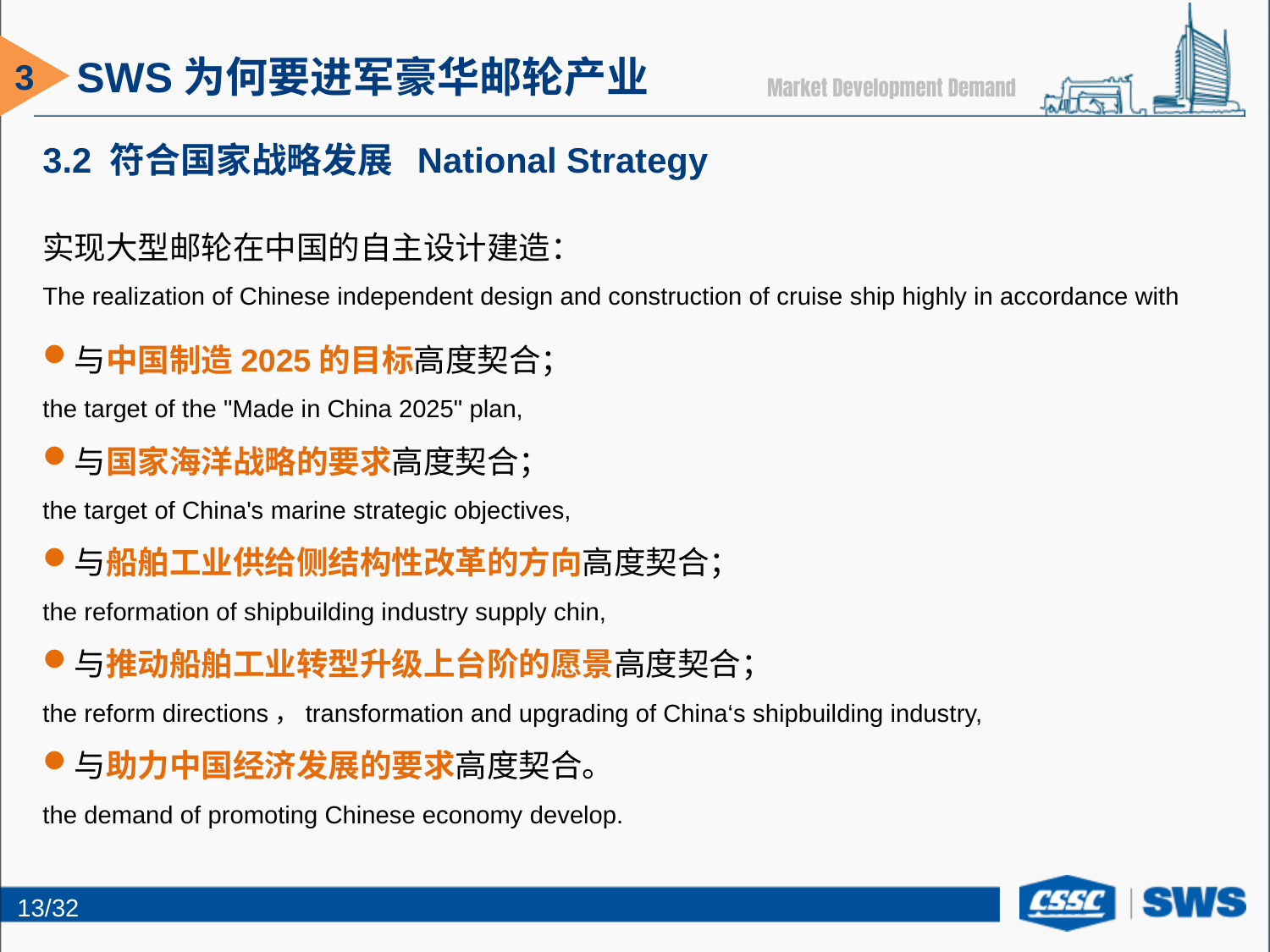

SWS为何要进军豪华邮轮产业
3
Market Development Demand
3.2 符合国家战略发展  National Strategy
实现大型邮轮在中国的自主设计建造：
The realization of Chinese independent design and construction of cruise ship highly in accordance with
与中国制造2025的目标高度契合；
the target of the "Made in China 2025" plan,
与国家海洋战略的要求高度契合；
the target of China's marine strategic objectives,
与船舶工业供给侧结构性改革的方向高度契合；
the reformation of shipbuilding industry supply chin,
与推动船舶工业转型升级上台阶的愿景高度契合；
the reform directions，transformation and upgrading of China‘s shipbuilding industry,
与助力中国经济发展的要求高度契合。
the demand of promoting Chinese economy develop.